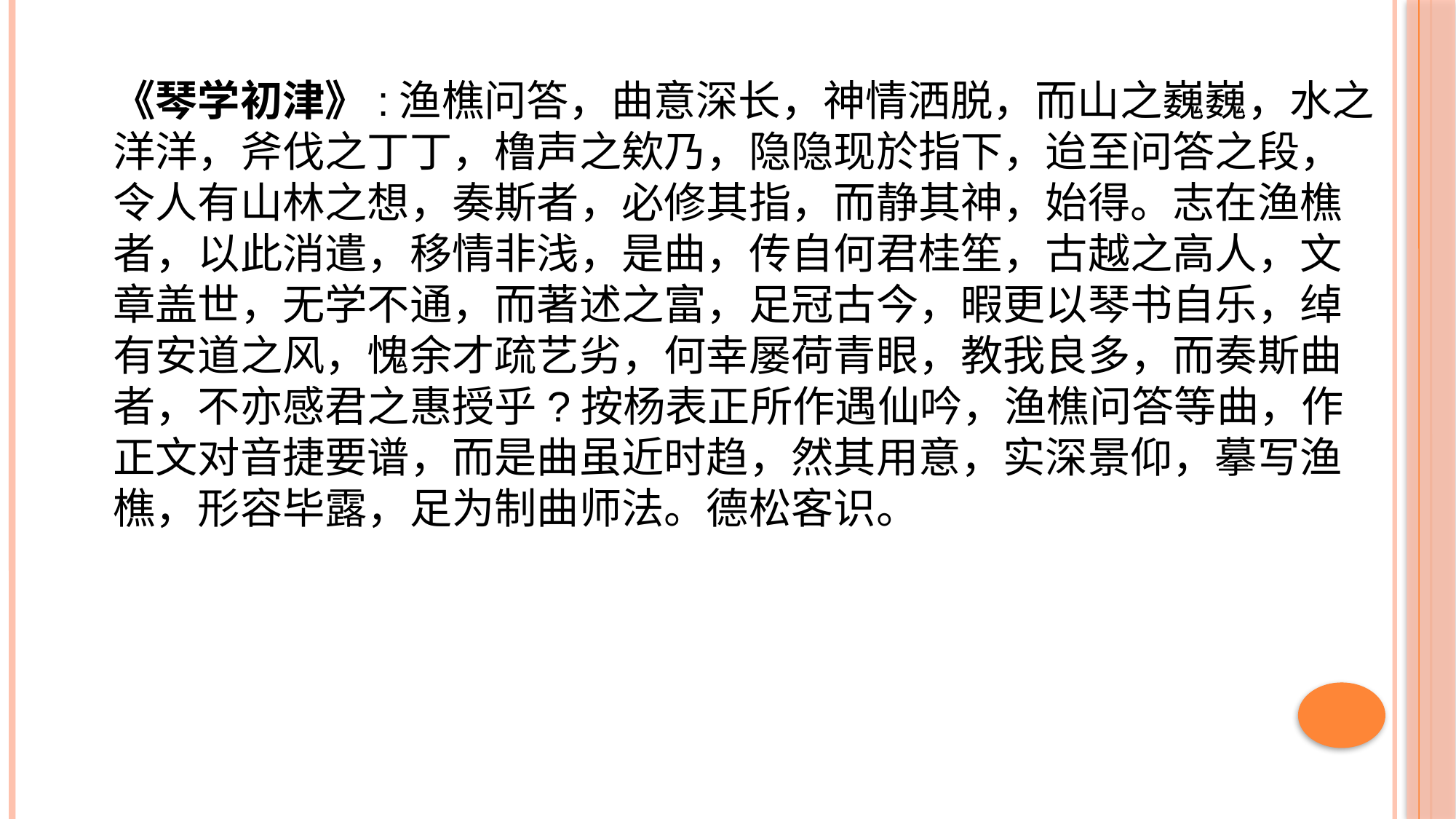

《琴学初津》:渔樵问答，曲意深长，神情洒脱，而山之巍巍，水之洋洋，斧伐之丁丁，橹声之欸乃，隐隐现於指下，迨至问答之段，令人有山林之想，奏斯者，必修其指，而静其神，始得。志在渔樵者，以此消遣，移情非浅，是曲，传自何君桂笙，古越之高人，文章盖世，无学不通，而著述之富，足冠古今，暇更以琴书自乐，绰有安道之风，愧余才疏艺劣，何幸屡荷青眼，教我良多，而奏斯曲者，不亦感君之惠授乎?按杨表正所作遇仙吟，渔樵问答等曲，作正文对音捷要谱，而是曲虽近时趋，然其用意，实深景仰，摹写渔樵，形容毕露，足为制曲师法。德松客识。